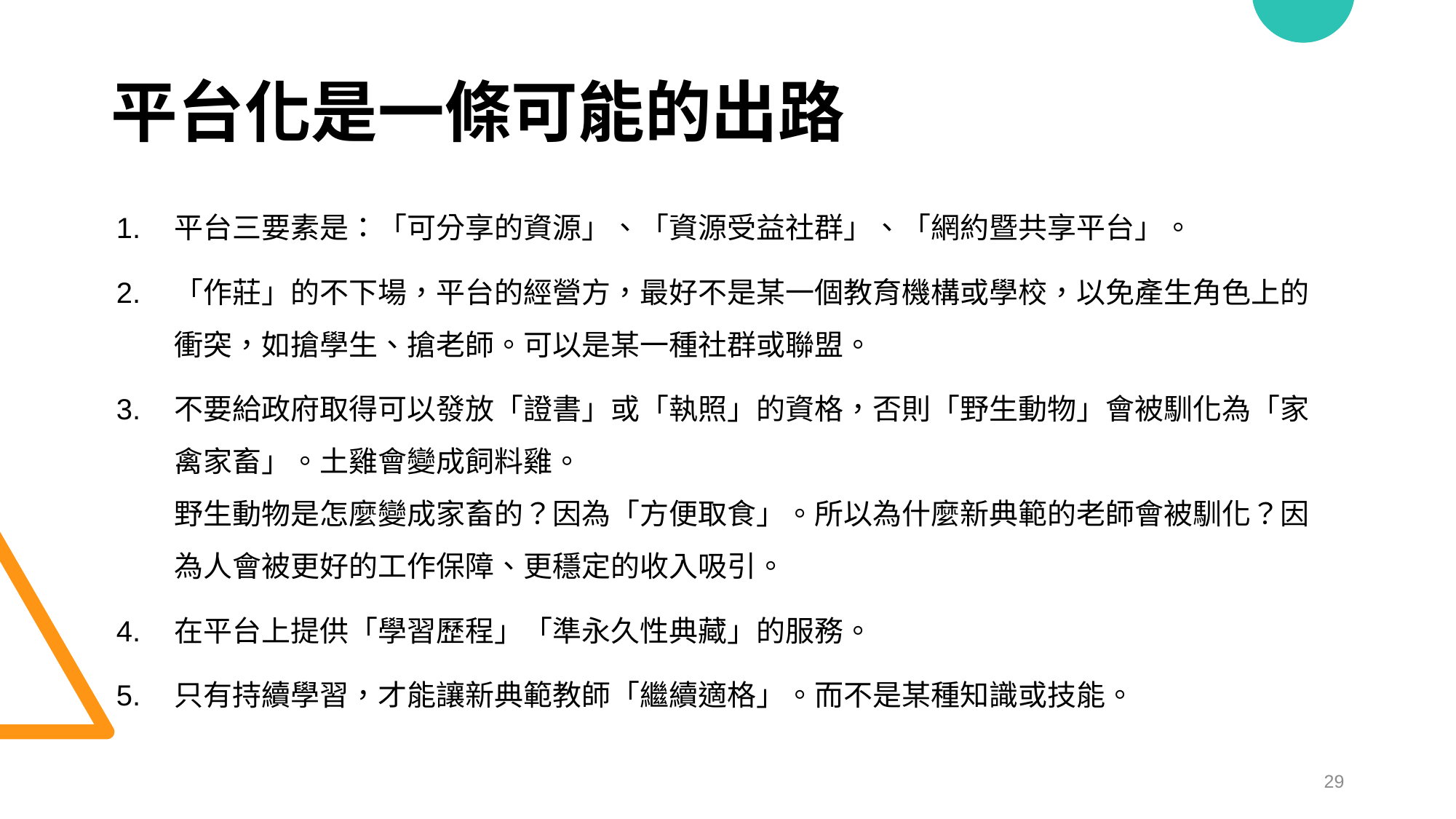

# 平台化是一條可能的出路
平台三要素是：「可分享的資源」、「資源受益社群」、「網約暨共享平台」。
「作莊」的不下場，平台的經營方，最好不是某一個教育機構或學校，以免產生角色上的衝突，如搶學生、搶老師。可以是某一種社群或聯盟。
不要給政府取得可以發放「證書」或「執照」的資格，否則「野生動物」會被馴化為「家禽家畜」。土雞會變成飼料雞。
野生動物是怎麼變成家畜的？因為「方便取食」。所以為什麼新典範的老師會被馴化？因為人會被更好的工作保障、更穩定的收入吸引。
在平台上提供「學習歷程」「準永久性典藏」的服務。
只有持續學習，才能讓新典範教師「繼續適格」。而不是某種知識或技能。

29